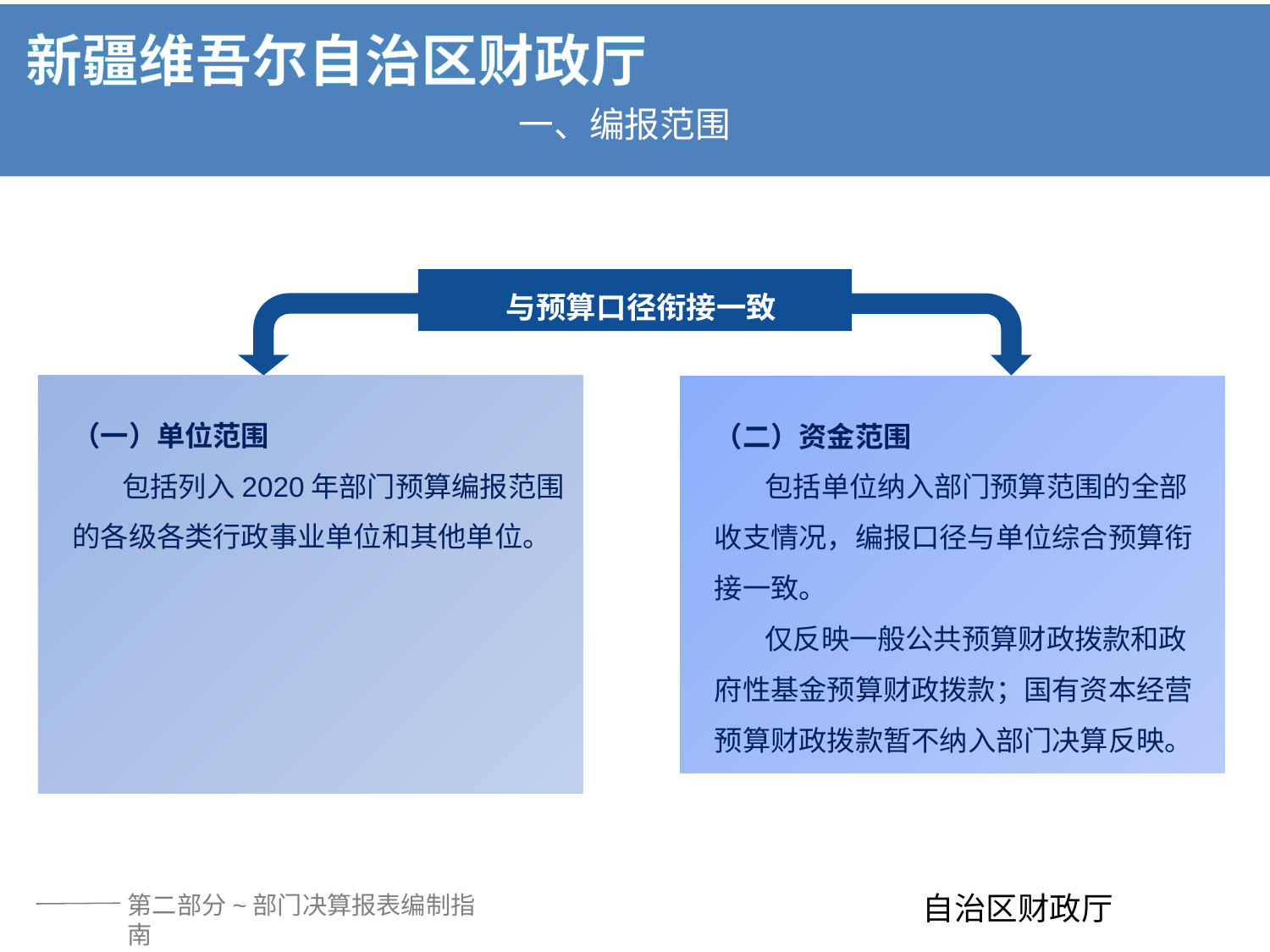

一、编报范围

与预算口径衔接一致
（一）单位范围
包括列入2020年部门预算编报范围的各级各类行政事业单位和其他单位。

（二）资金范围
包括单位纳入部门预算范围的全部收支情况，编报口径与单位综合预算衔接一致。
仅反映一般公共预算财政拨款和政府性基金预算财政拨款；国有资本经营预算财政拨款暂不纳入部门决算反映。

第二部分~部门决算报表编制指南
14